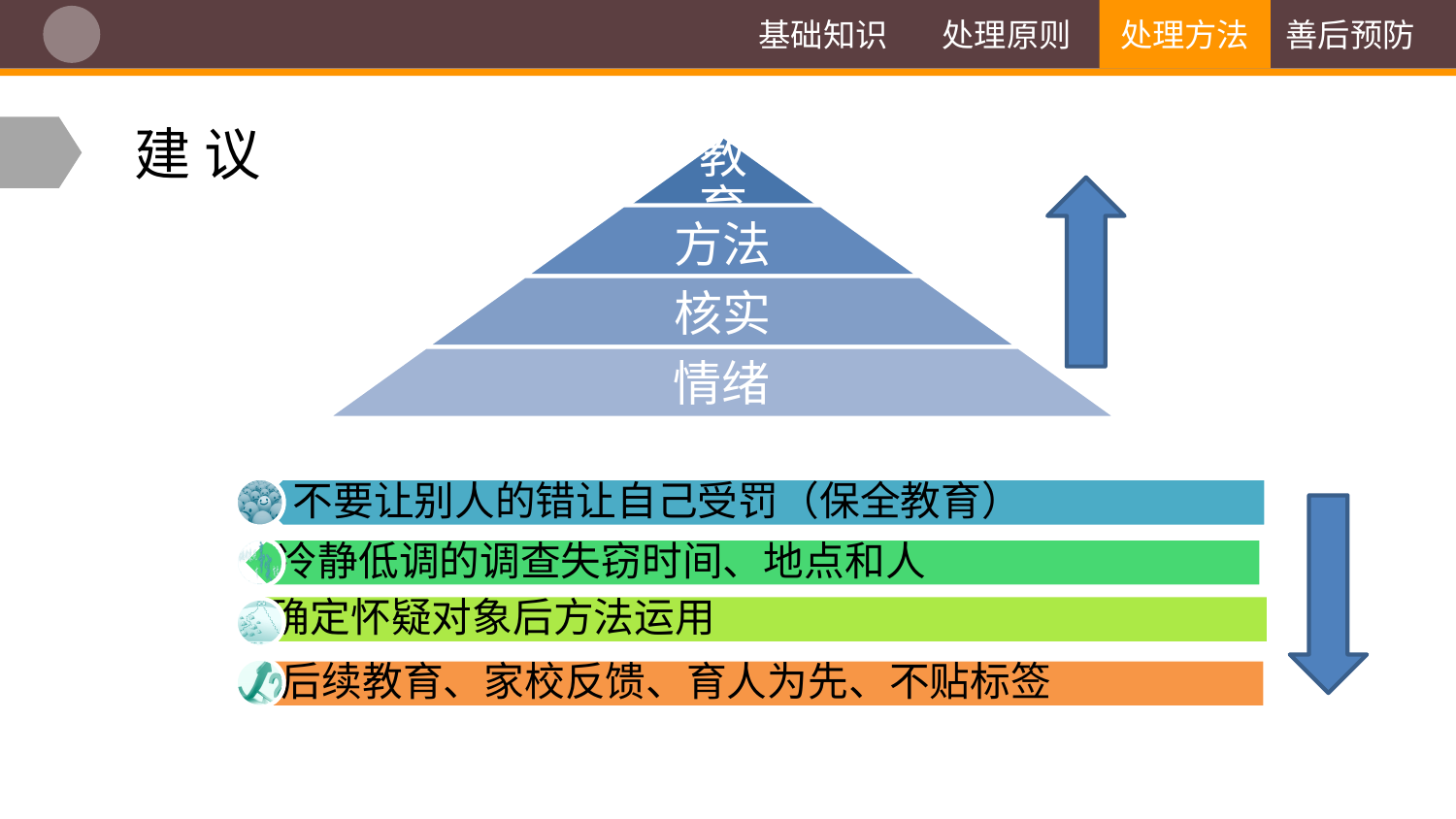

基础知识
处理原则
处理方法
善后预防

建 议

教育
方法
核实
情绪

不要让别人的错让自己受罚（保全教育）
冷静低调的调查失窃时间、地点和人
确定怀疑对象后方法运用
后续教育、家校反馈、育人为先、不贴标签